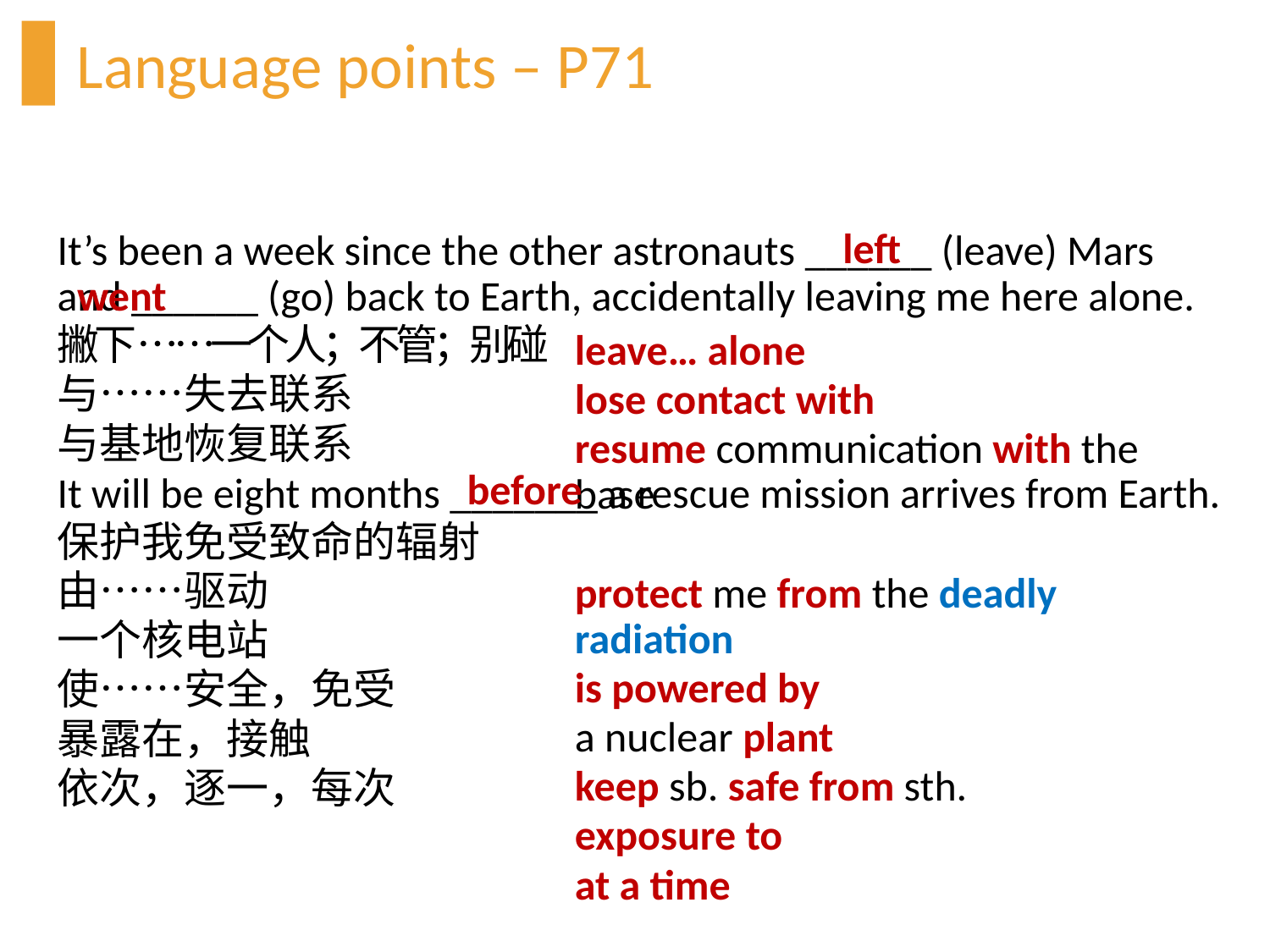

# Language points – P71
left
It’s been a week since the other astronauts ______ (leave) Mars and ______ (go) back to Earth, accidentally leaving me here alone.
撇下……一个人；不管；别碰
与……失去联系
与基地恢复联系
It will be eight months _______ a rescue mission arrives from Earth.
保护我免受致命的辐射
由……驱动
一个核电站
使……安全，免受
暴露在，接触
依次，逐一，每次

leave… alone
lose contact with
resume communication with the base

protect me from the deadly radiation
is powered by
a nuclear plant
keep sb. safe from sth.
exposure to
at a time
went
before